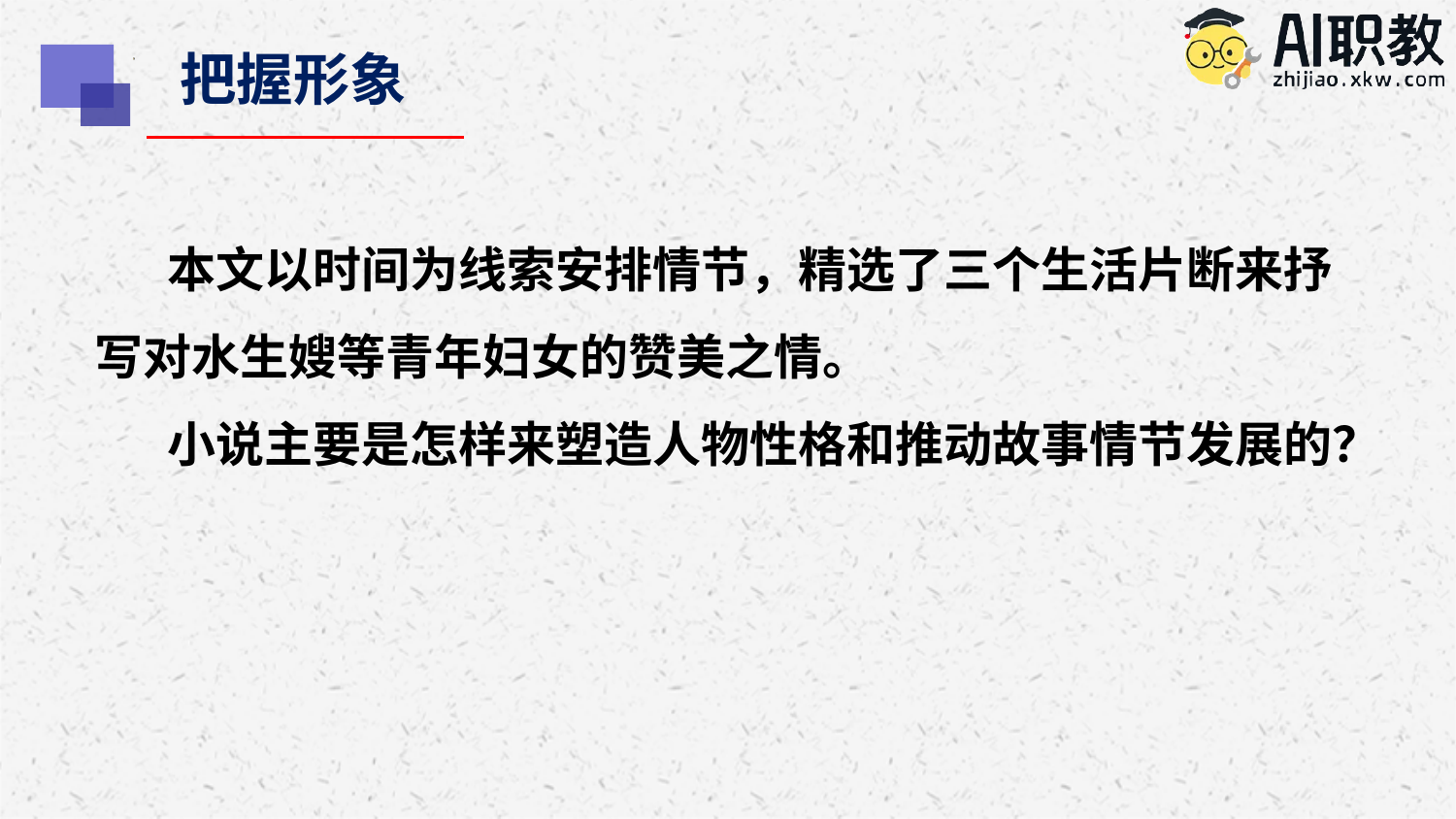

把握形象

本文以时间为线索安排情节，精选了三个生活片断来抒写对水生嫂等青年妇女的赞美之情。
小说主要是怎样来塑造人物性格和推动故事情节发展的？